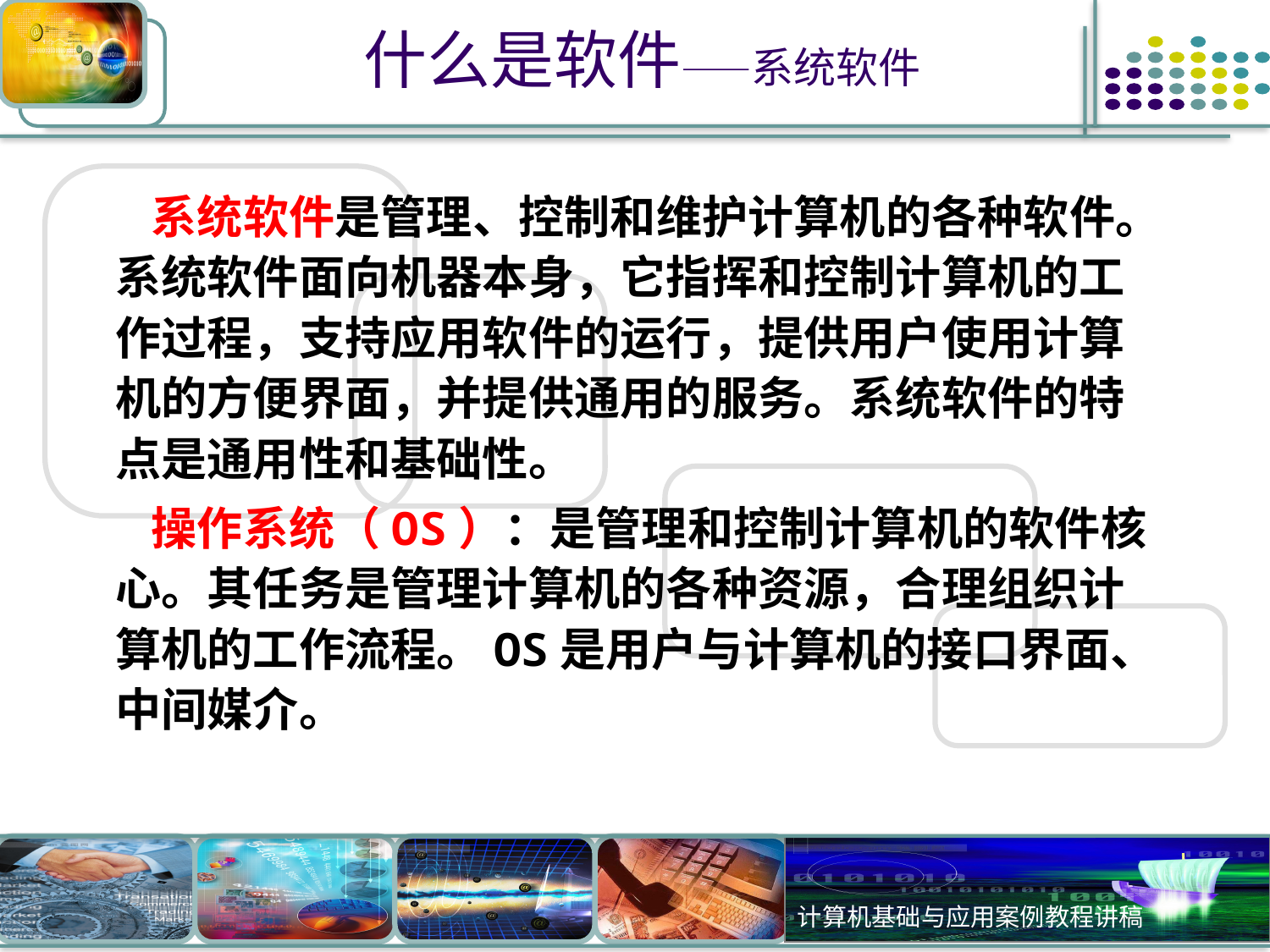

# 什么是软件——系统软件
       系统软件是管理、控制和维护计算机的各种软件。系统软件面向机器本身，它指挥和控制计算机的工作过程，支持应用软件的运行，提供用户使用计算机的方便界面，并提供通用的服务。系统软件的特点是通用性和基础性。
       操作系统（OS）：是管理和控制计算机的软件核心。其任务是管理计算机的各种资源，合理组织计算机的工作流程。OS是用户与计算机的接口界面、中间媒介。